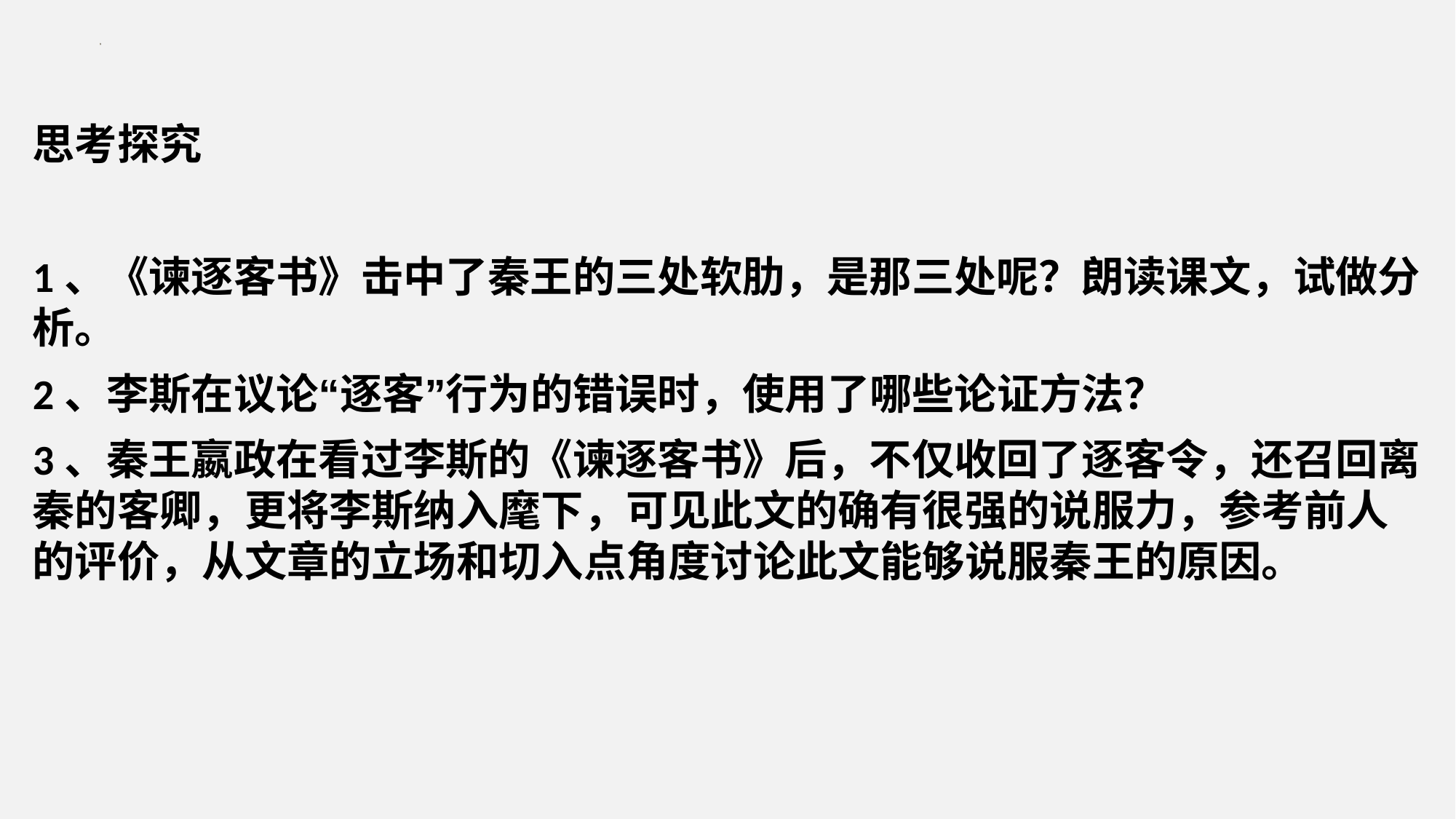

思考探究

1、《谏逐客书》击中了秦王的三处软肋，是那三处呢？朗读课文，试做分析。
2、李斯在议论“逐客”行为的错误时，使用了哪些论证方法？
3、秦王嬴政在看过李斯的《谏逐客书》后，不仅收回了逐客令，还召回离秦的客卿，更将李斯纳入麾下，可见此文的确有很强的说服力，参考前人的评价，从文章的立场和切入点角度讨论此文能够说服秦王的原因。